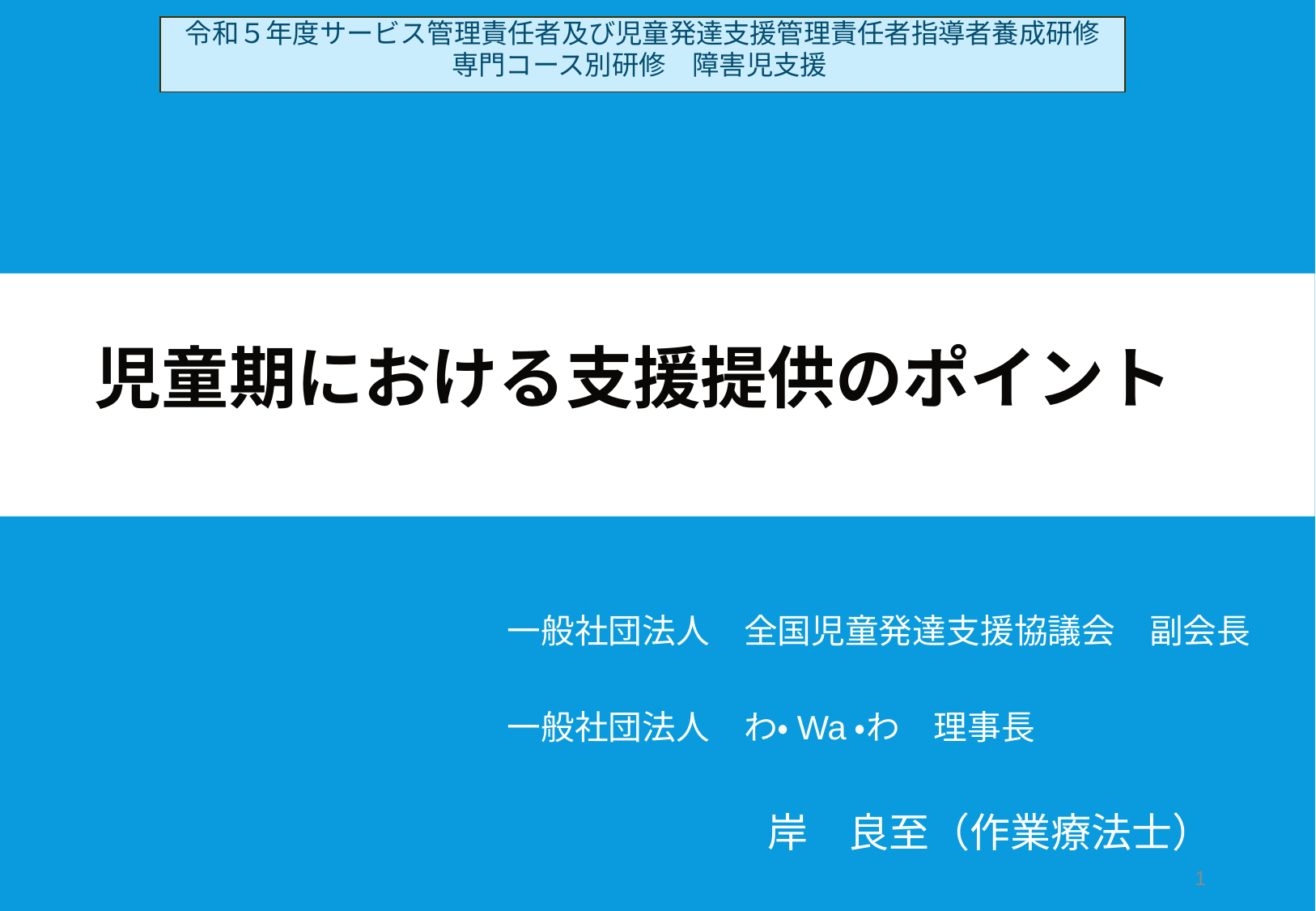

令和５年度サービス管理責任者及び児童発達支援管理責任者指導者養成研修
専門コース別研修　障害児支援

# 児童期における支援提供のポイント
一般社団法人　全国児童発達支援協議会　副会長
一般社団法人　わ・Wa・わ　理事長

岸　良至（作業療法士）
1